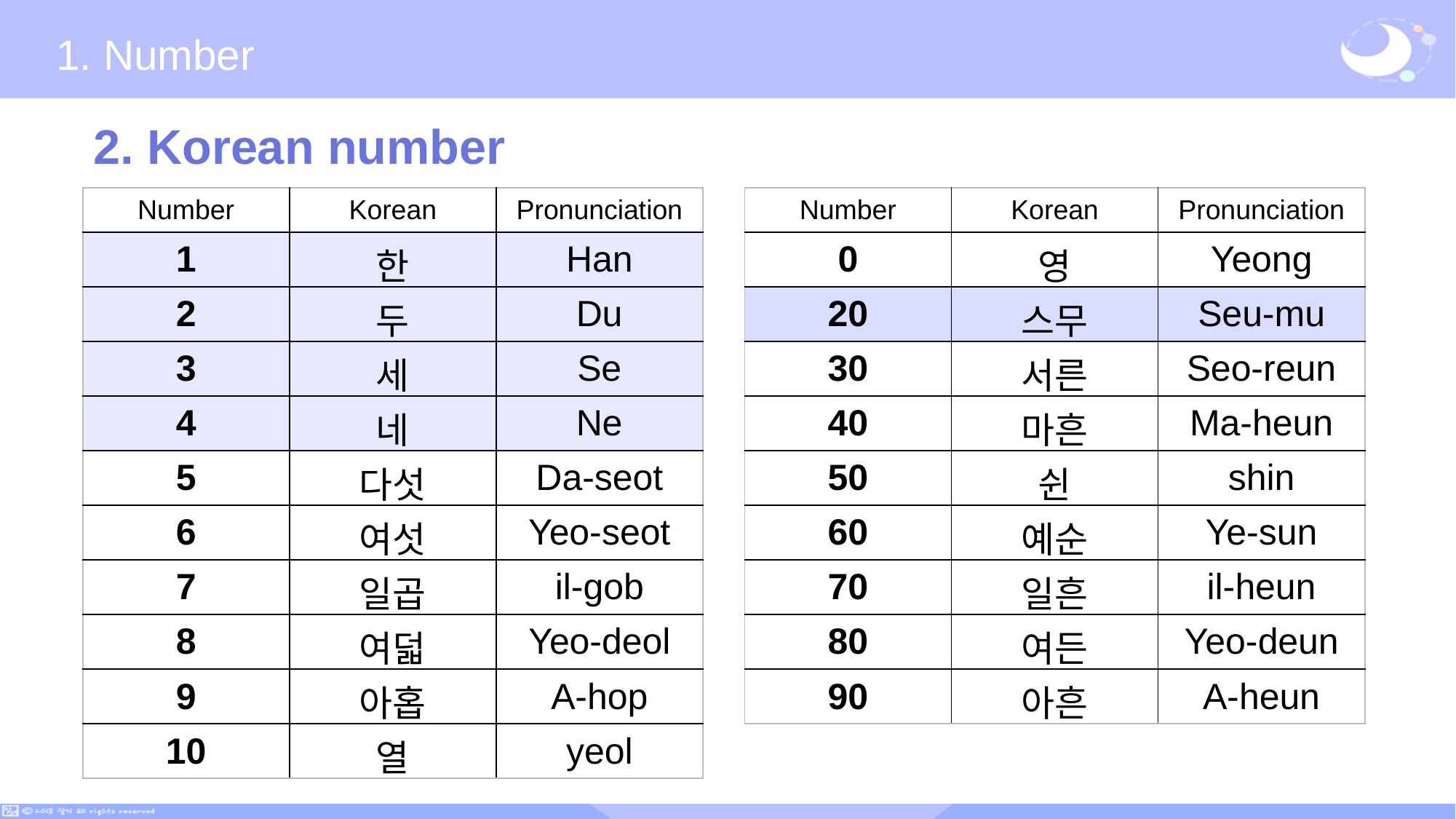

1. Number
2. Korean number
| Number | Korean | Pronunciation |
| --- | --- | --- |
| 1 | 한 | Han |
| 2 | 두 | Du |
| 3 | 세 | Se |
| 4 | 네 | Ne |
| 5 | 다섯 | Da-seot |
| 6 | 여섯 | Yeo-seot |
| 7 | 일곱 | il-gob |
| 8 | 여덟 | Yeo-deol |
| 9 | 아홉 | A-hop |
| 10 | 열 | yeol |
| Number | Korean | Pronunciation |
| --- | --- | --- |
| 0 | 영 | Yeong |
| 20 | 스무 | Seu-mu |
| 30 | 서른 | Seo-reun |
| 40 | 마흔 | Ma-heun |
| 50 | 쉰 | shin |
| 60 | 예순 | Ye-sun |
| 70 | 일흔 | il-heun |
| 80 | 여든 | Yeo-deun |
| 90 | 아흔 | A-heun |